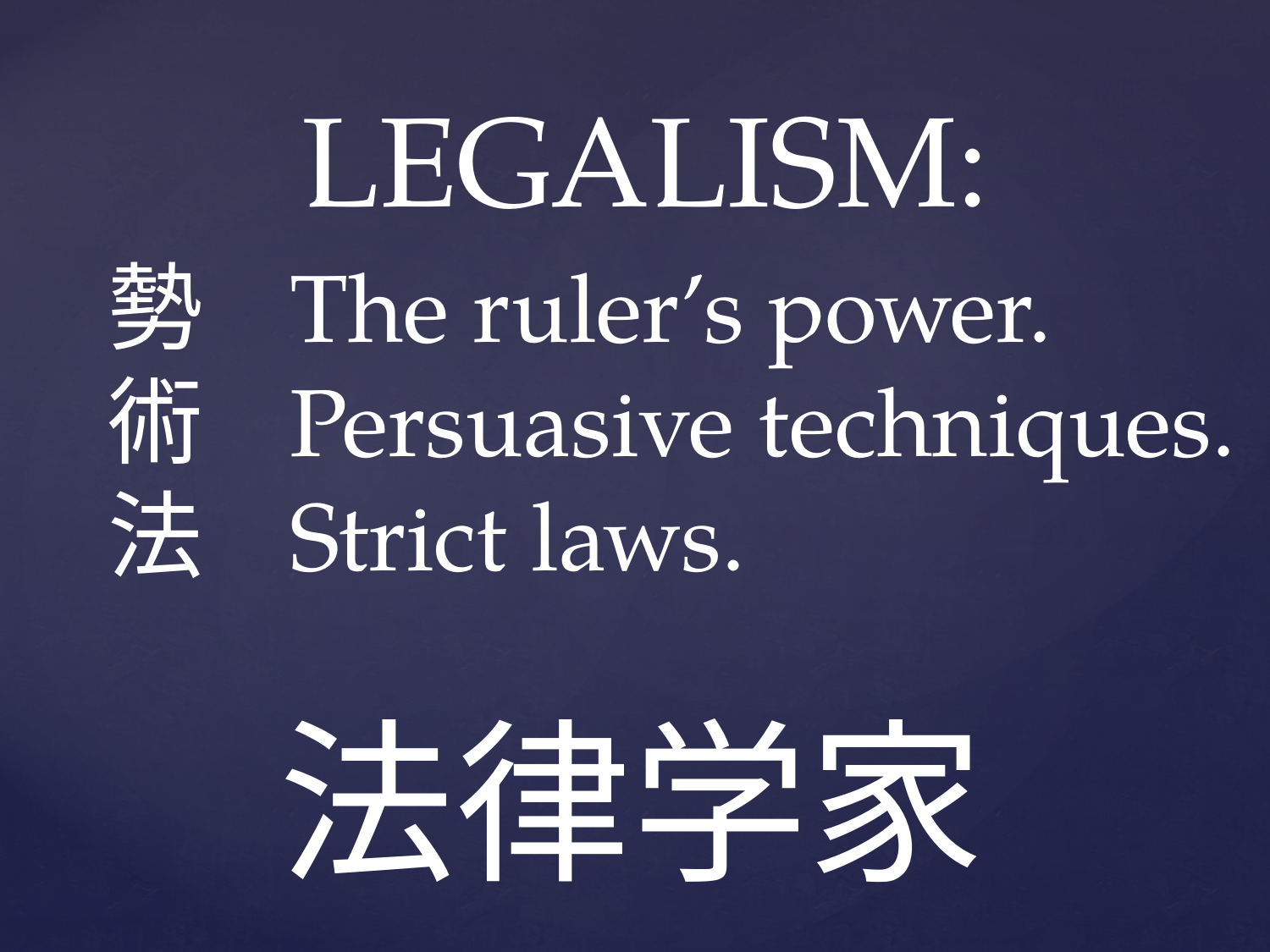

LEGALISM:
勢   The ruler’s power.
術   Persuasive techniques.
法   Strict laws.
# 法律学家